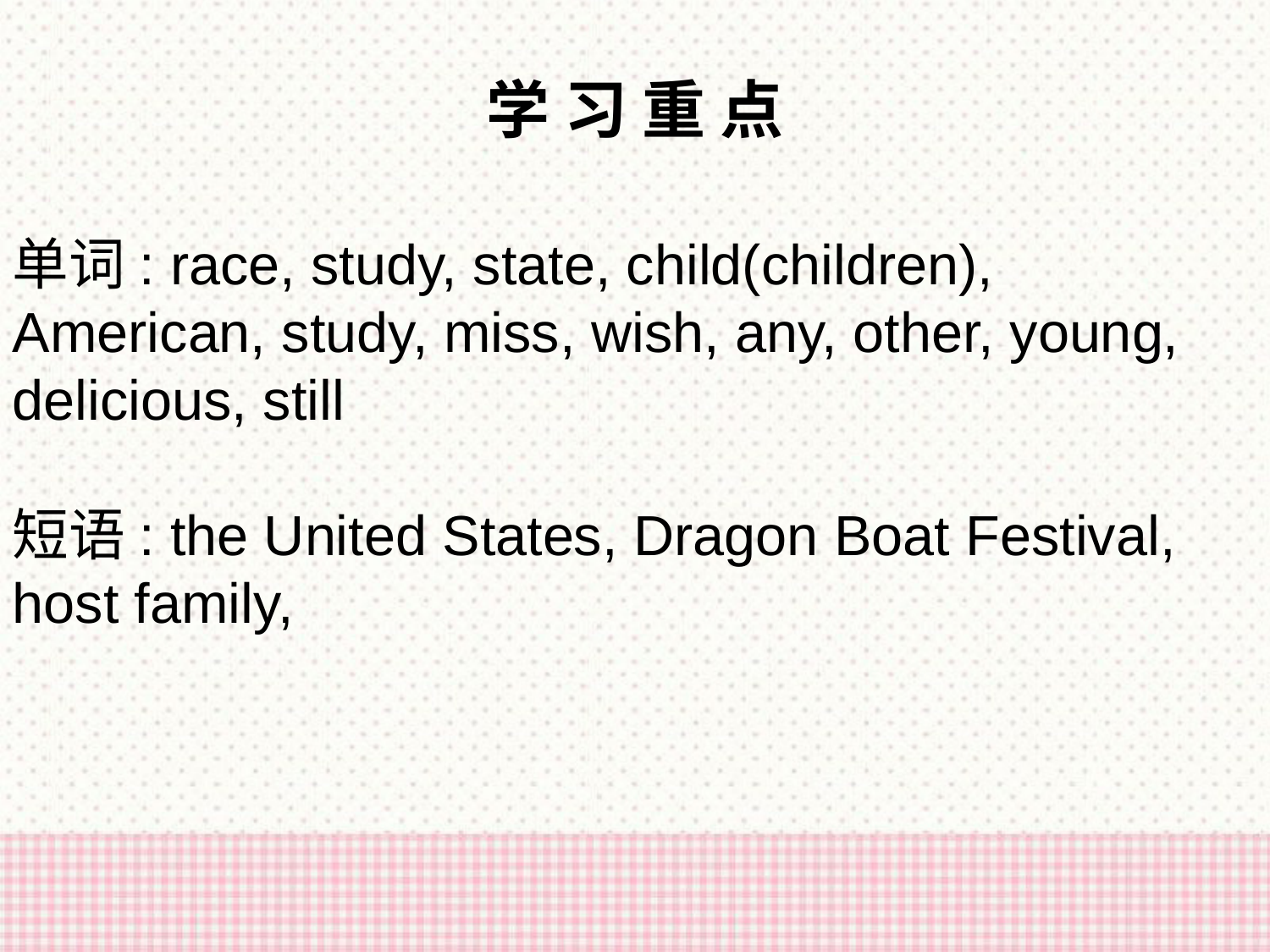

学 习 重 点
单词: race, study, state, child(children), American, study, miss, wish, any, other, young, delicious, still

短语: the United States, Dragon Boat Festival, host family,